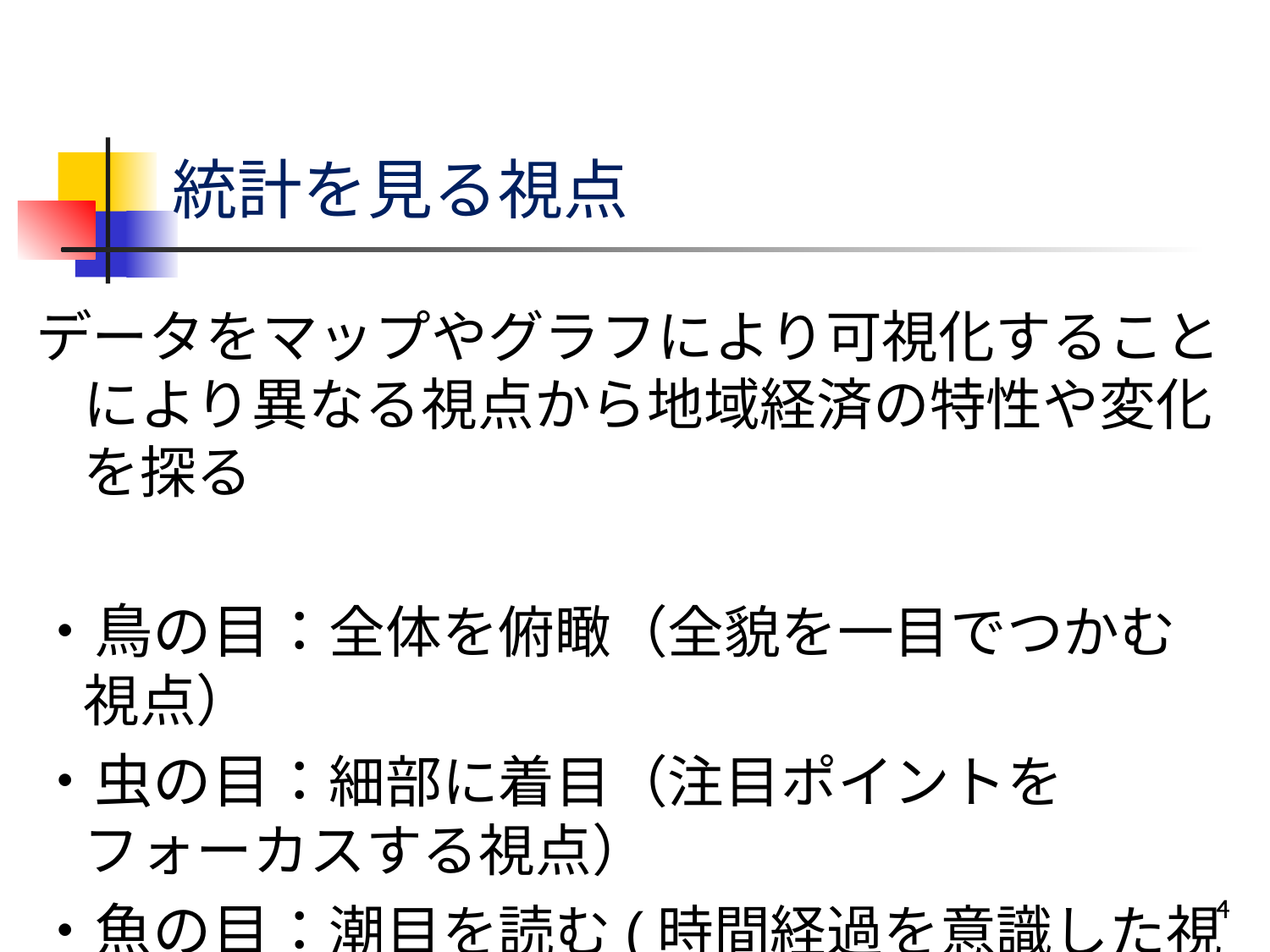

統計を見る視点
データをマップやグラフにより可視化することにより異なる視点から地域経済の特性や変化を探る

・鳥の目：全体を俯瞰（全貌を一目でつかむ視点）
・虫の目：細部に着目（注目ポイントをフォーカスする視点）
・魚の目：潮目を読む(時間経過を意識した視点）
4